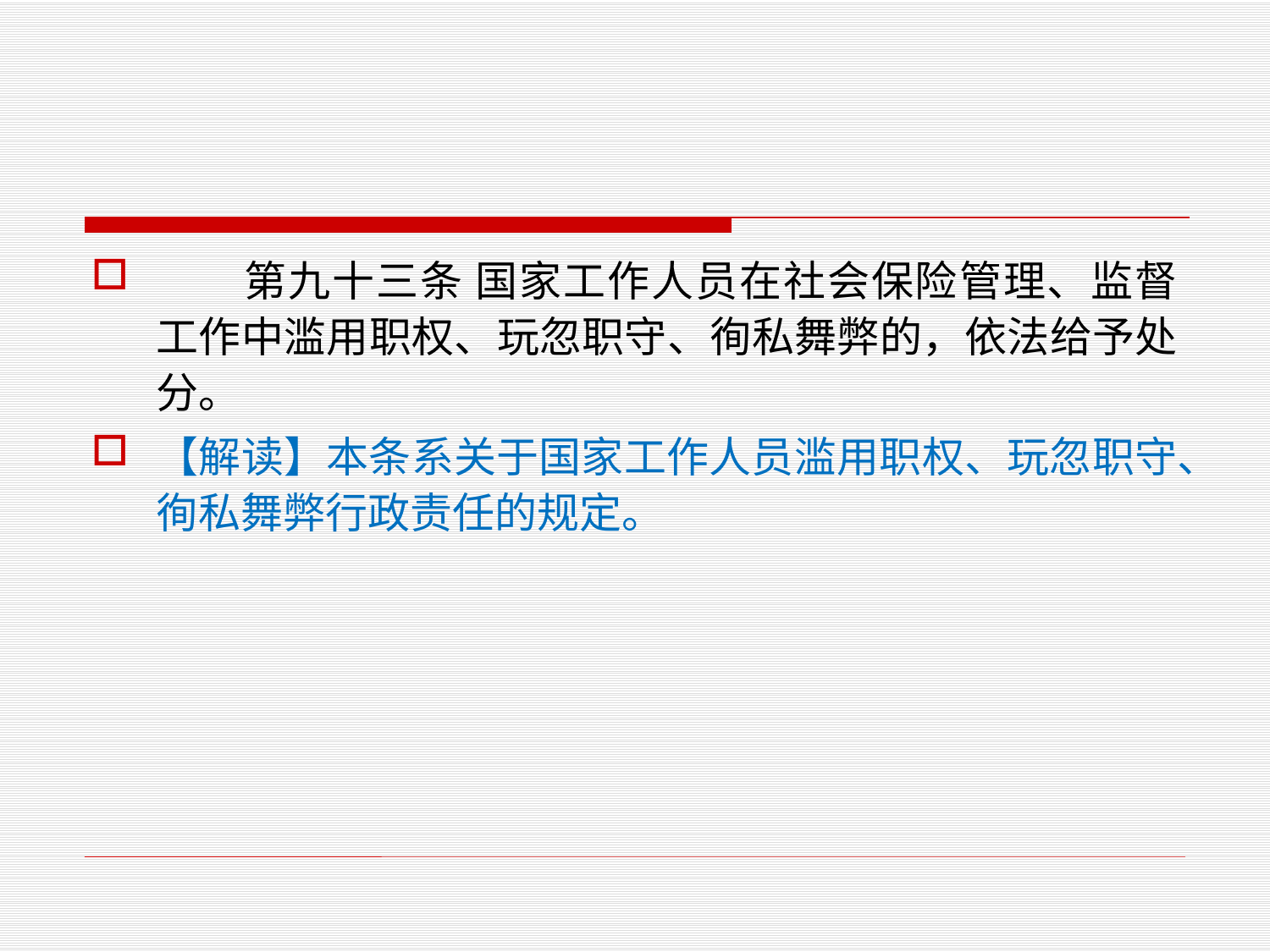

第九十三条 国家工作人员在社会保险管理、监督工作中滥用职权、玩忽职守、徇私舞弊的，依法给予处分。
【解读】本条系关于国家工作人员滥用职权、玩忽职守、徇私舞弊行政责任的规定。